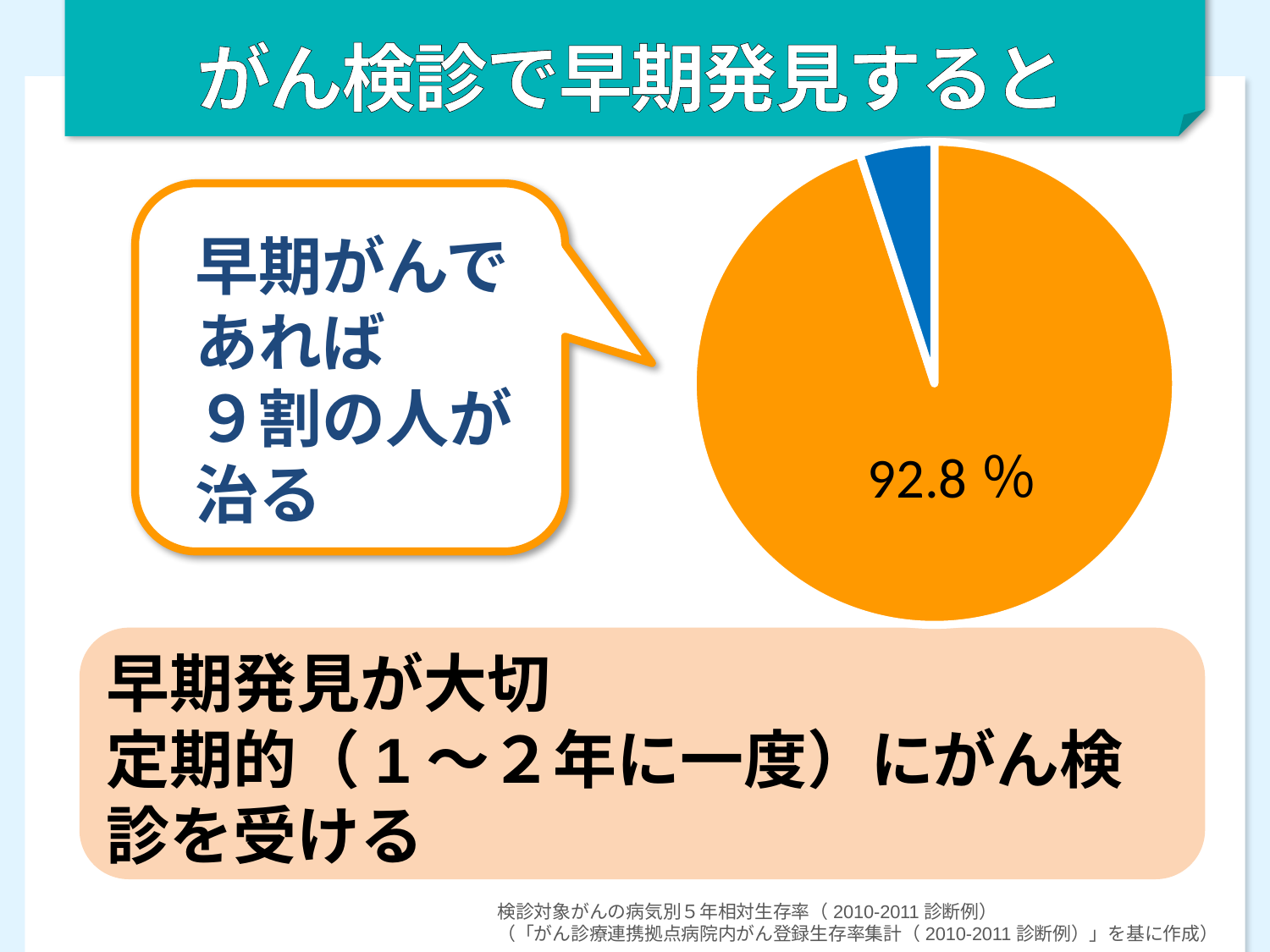

がん検診で早期発見すると

### Chart

| Category | 列1 |
|---|---|
| 治る | 95.0 |
| 治らない | 5.0 |
 早期がんで
 あれば
 ９割の人が
 治る
92.8％
早期発見が大切
定期的（1～２年に一度）にがん検診を受ける
検診対象がんの病気別５年相対生存率（2010-2011診断例）
（「がん診療連携拠点病院内がん登録生存率集計（2010-2011診断例）」を基に作成）